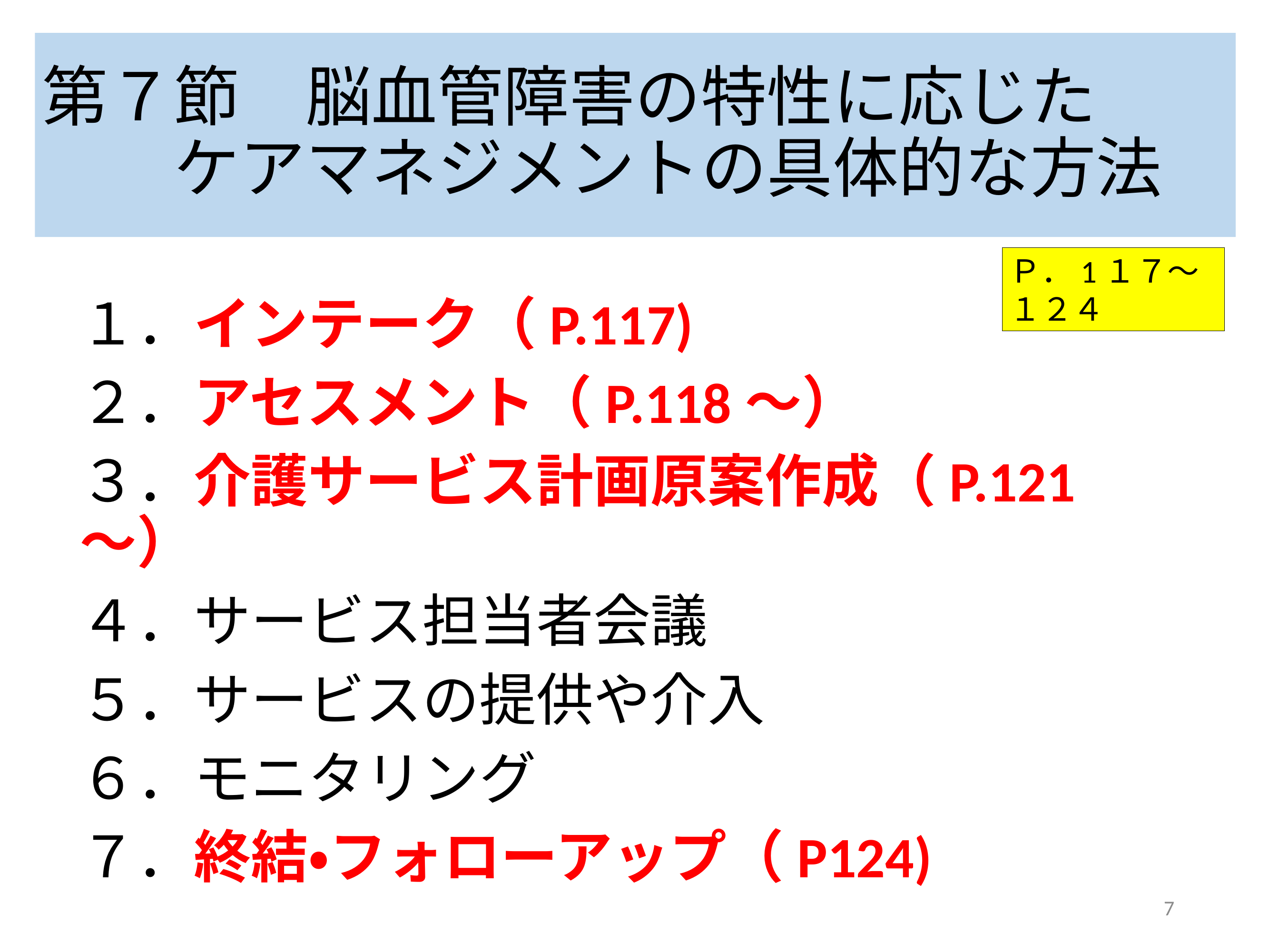

第７節　脳血管障害の特性に応じた
　　ケアマネジメントの具体的な方法
#
Ｐ．1１７～１２４
１．インテーク（P.117)
２．アセスメント（P.118～）
３．介護サービス計画原案作成（P.121～）
４．サービス担当者会議
５．サービスの提供や介入
６．モニタリング
７．終結・フォローアップ（P124)

7